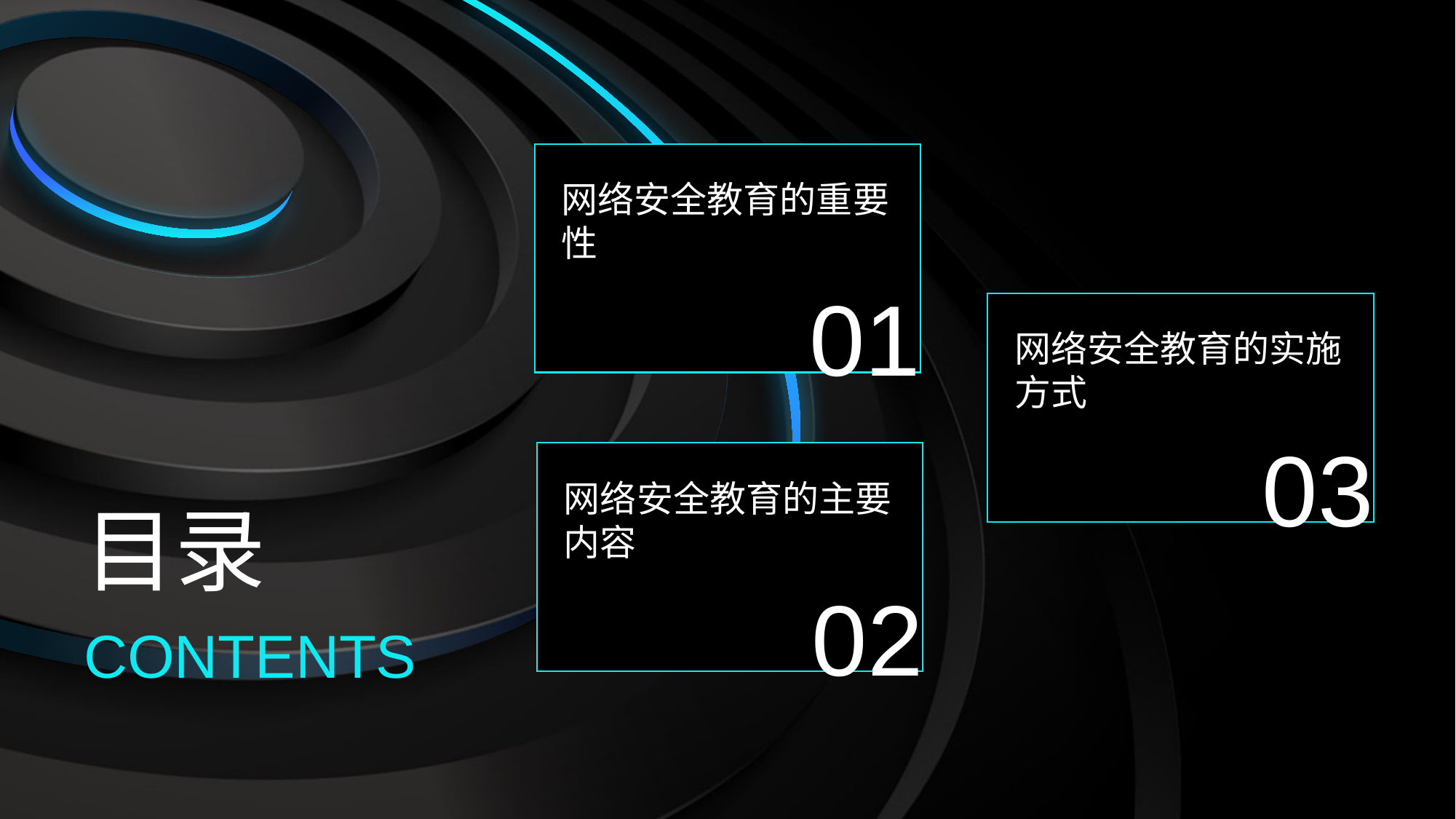

网络安全教育的重要性
01

网络安全教育的实施方式
03

网络安全教育的主要内容
目录
02
CONTENTS